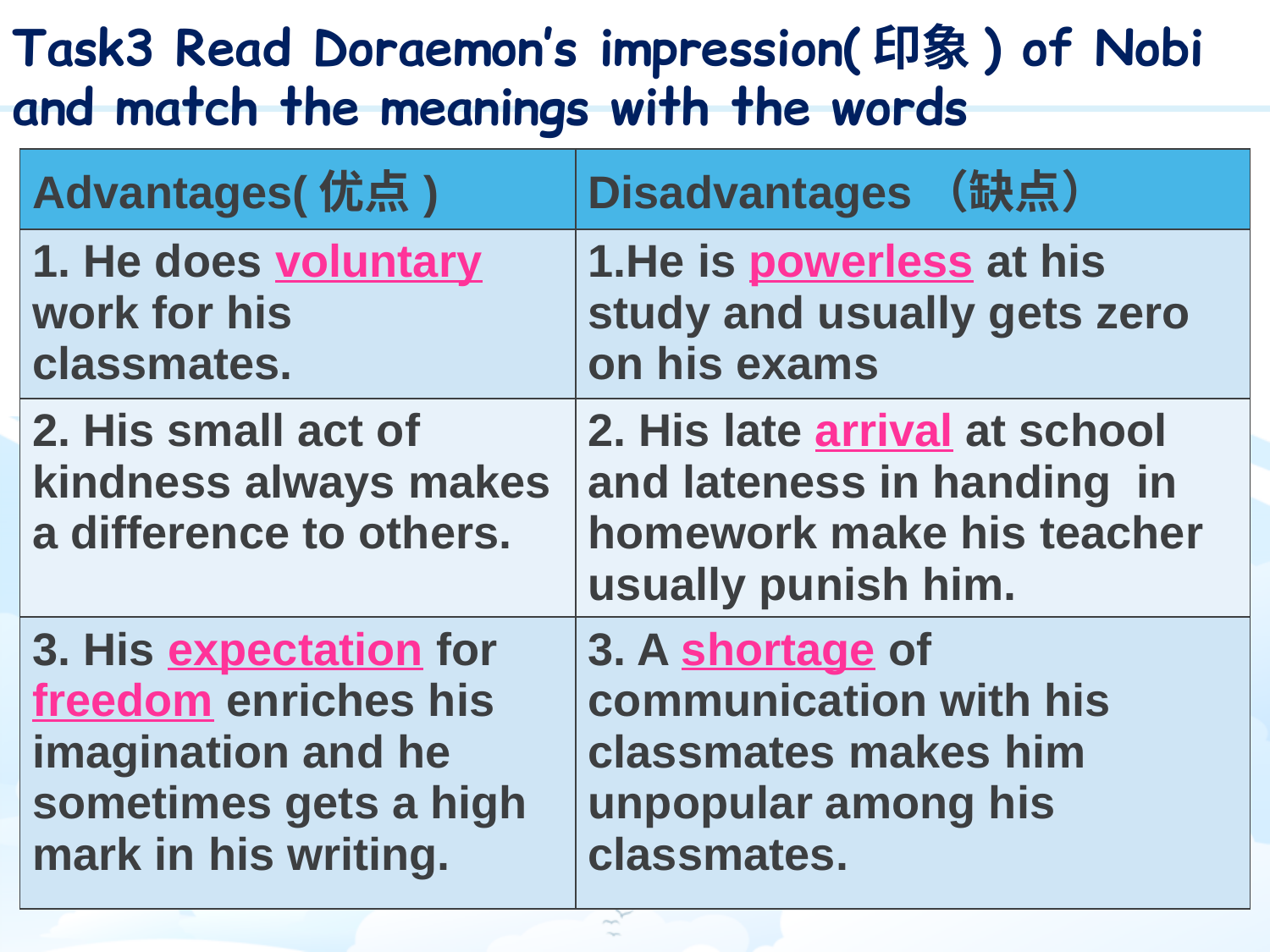

Task3 Read Doraemon’s impression(印象) of Nobi and match the meanings with the words
| Advantages(优点) | Disadvantages（缺点） |
| --- | --- |
| 1. He does voluntary work for his classmates. | 1.He is powerless at his study and usually gets zero on his exams |
| 2. His small act of kindness always makes a difference to others. | 2. His late arrival at school and lateness in handing in homework make his teacher usually punish him. |
| 3. His expectation for freedom enriches his imagination and he sometimes gets a high mark in his writing. | 3. A shortage of communication with his classmates makes him unpopular among his classmates. |